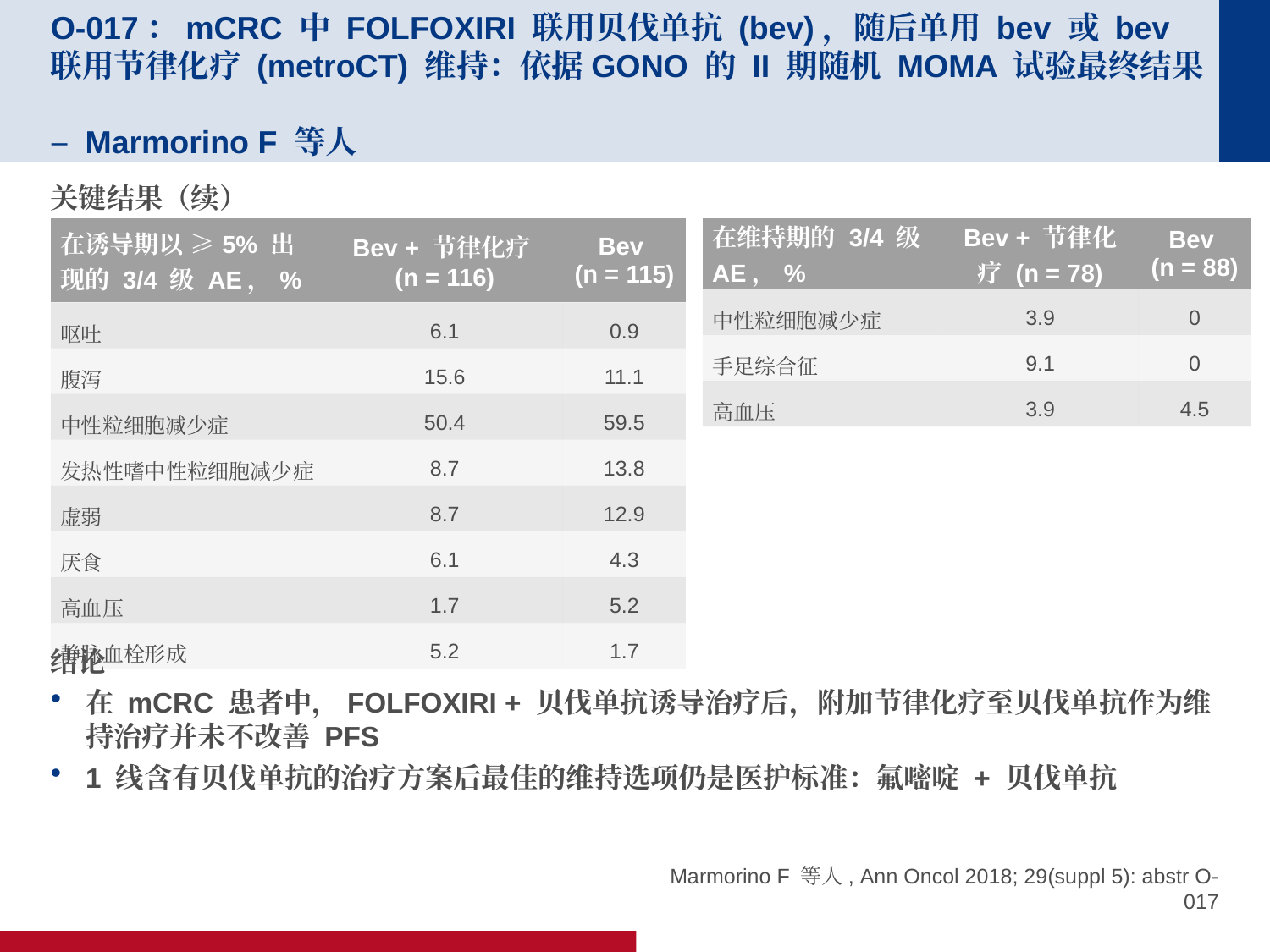

# O-017：mCRC 中 FOLFOXIRI 联用贝伐单抗 (bev)，随后单用 bev 或 bev 联用节律化疗 (metroCT) 维持：依据GONO 的 II 期随机 MOMA 试验最终结果 – Marmorino F 等人
关键结果（续）
结论
在 mCRC 患者中，FOLFOXIRI + 贝伐单抗诱导治疗后，附加节律化疗至贝伐单抗作为维持治疗并未不改善 PFS
1 线含有贝伐单抗的治疗方案后最佳的维持选项仍是医护标准：氟嘧啶 + 贝伐单抗
| 在诱导期以 ≥5% 出现的 3/4 级 AE，% | Bev + 节律化疗 (n = 116) | Bev (n = 115) |
| --- | --- | --- |
| 呕吐 | 6.1 | 0.9 |
| 腹泻 | 15.6 | 11.1 |
| 中性粒细胞减少症 | 50.4 | 59.5 |
| 发热性嗜中性粒细胞减少症 | 8.7 | 13.8 |
| 虚弱 | 8.7 | 12.9 |
| 厌食 | 6.1 | 4.3 |
| 高血压 | 1.7 | 5.2 |
| 静脉血栓形成 | 5.2 | 1.7 |
| 在维持期的 3/4 级 AE，% | Bev + 节律化疗 (n = 78) | Bev (n = 88) |
| --- | --- | --- |
| 中性粒细胞减少症 | 3.9 | 0 |
| 手足综合征 | 9.1 | 0 |
| 高血压 | 3.9 | 4.5 |
Marmorino F 等人, Ann Oncol 2018; 29(suppl 5): abstr O-017